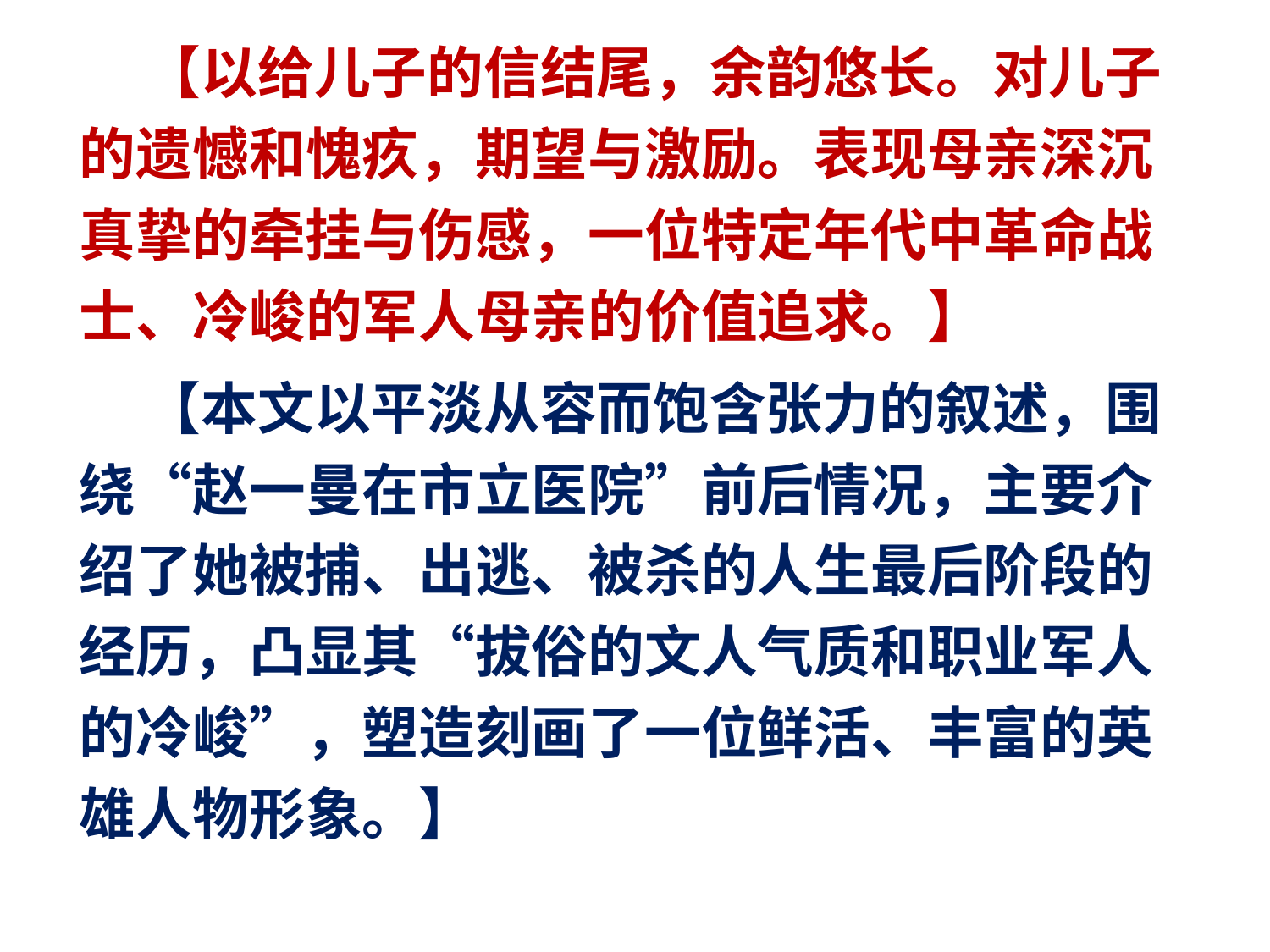

【以给儿子的信结尾，余韵悠长。对儿子的遗憾和愧疚，期望与激励。表现母亲深沉真挚的牵挂与伤感，一位特定年代中革命战士、冷峻的军人母亲的价值追求。】
    【本文以平淡从容而饱含张力的叙述，围绕“赵一曼在市立医院”前后情况，主要介绍了她被捕、出逃、被杀的人生最后阶段的经历，凸显其“拔俗的文人气质和职业军人的冷峻”，塑造刻画了一位鲜活、丰富的英雄人物形象。】